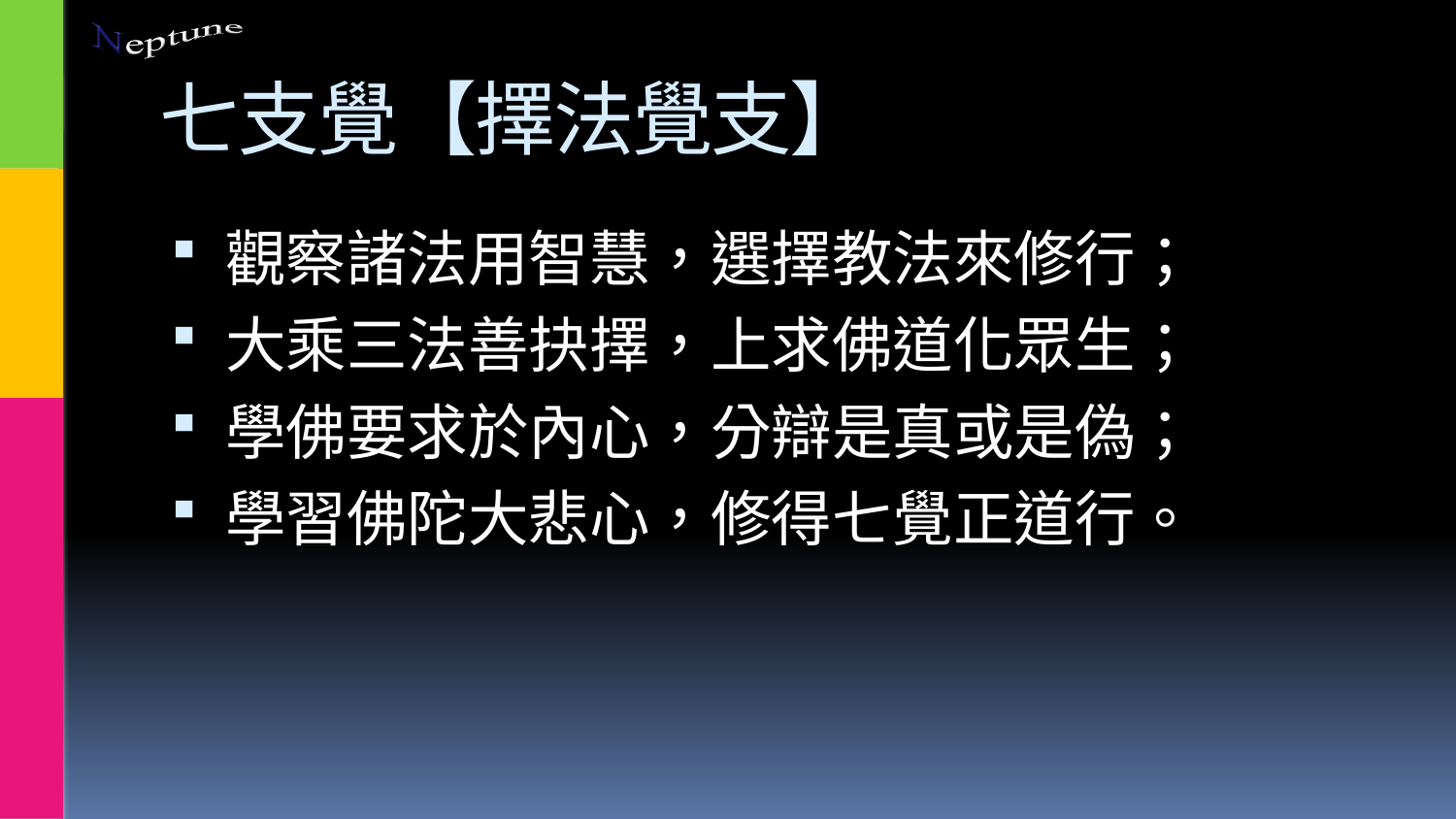

# 七支覺【擇法覺支】
觀察諸法用智慧，選擇教法來修行；
大乘三法善抉擇，上求佛道化眾生；
學佛要求於內心，分辯是真或是偽；
學習佛陀大悲心，修得七覺正道行。